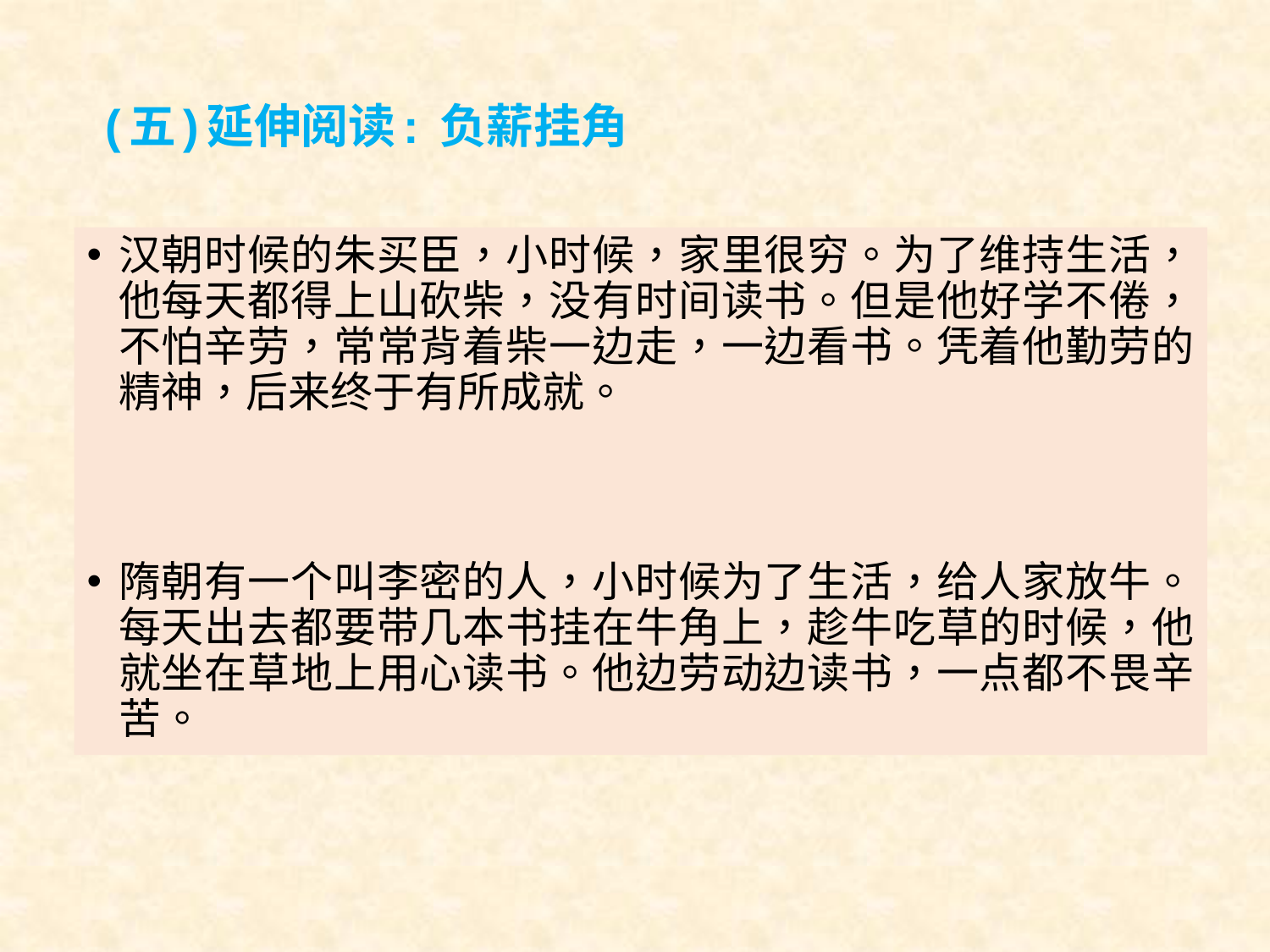

# (五)延伸阅读: 负薪挂角
汉朝时候的朱买臣，小时候，家里很穷。为了维持生活，他每天都得上山砍柴，没有时间读书。但是他好学不倦，不怕辛劳，常常背着柴一边走，一边看书。凭着他勤劳的精神，后来终于有所成就。

隋朝有一个叫李密的人，小时候为了生活，给人家放牛。每天出去都要带几本书挂在牛角上，趁牛吃草的时候，他就坐在草地上用心读书。他边劳动边读书，一点都不畏辛苦。